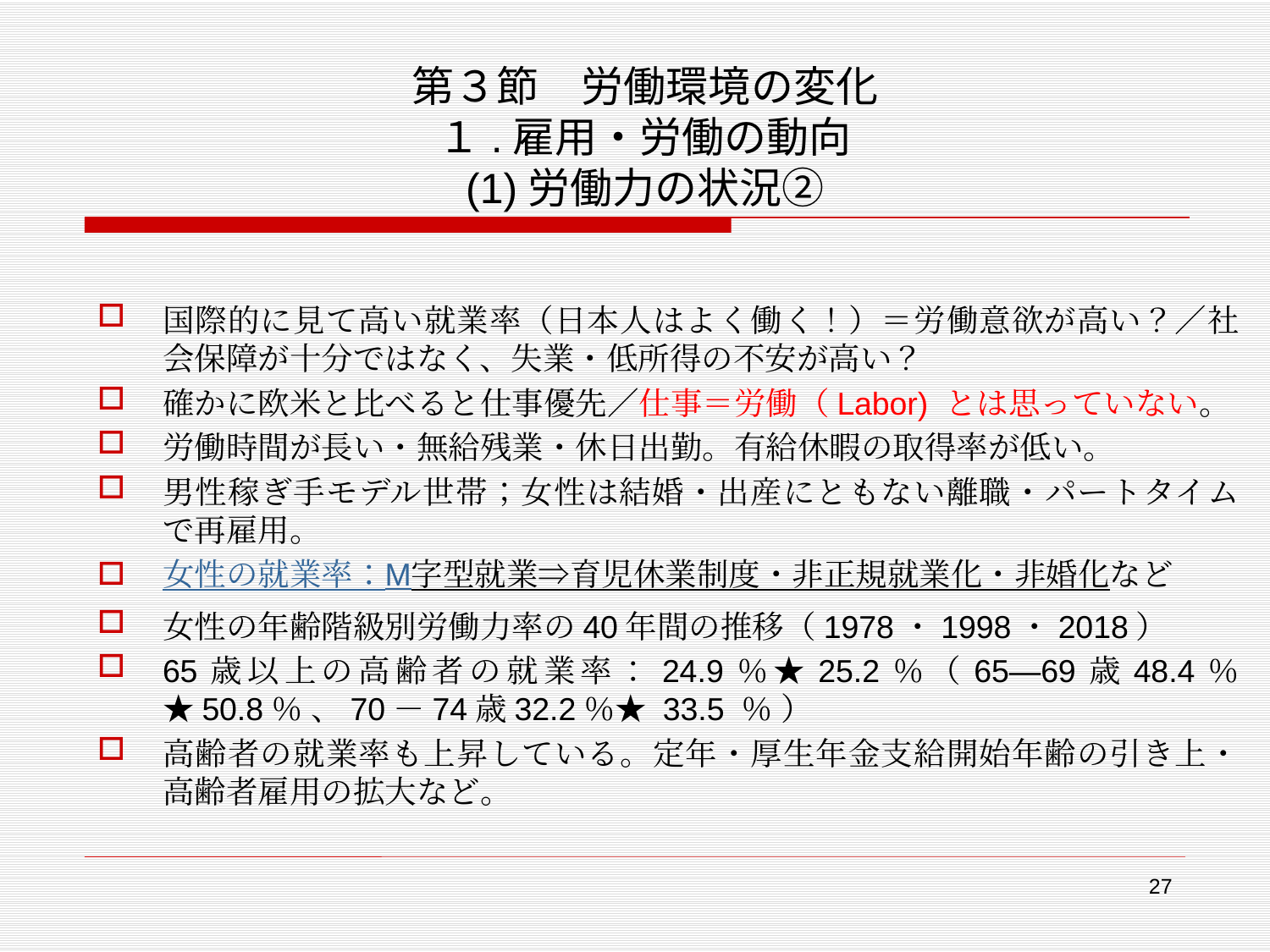

# 第３節　労働環境の変化 １.雇用・労働の動向 (1)労働力の状況②
国際的に見て高い就業率（日本人はよく働く！）＝労働意欲が高い？／社会保障が十分ではなく、失業・低所得の不安が高い？
確かに欧米と比べると仕事優先／仕事＝労働（Labor) とは思っていない。
労働時間が長い・無給残業・休日出勤。有給休暇の取得率が低い。
男性稼ぎ手モデル世帯；女性は結婚・出産にともない離職・パートタイムで再雇用。
女性の就業率：M字型就業⇒育児休業制度・非正規就業化・非婚化など
女性の年齢階級別労働力率の40年間の推移（1978・1998・2018）
65歳以上の高齢者の就業率：24.9％★25.2％（65―69歳48.4％ ★50.8％ 、70－74歳32.2％★ 33.5 ％ ）
高齢者の就業率も上昇している。定年・厚生年金支給開始年齢の引き上・高齢者雇用の拡大など。
27